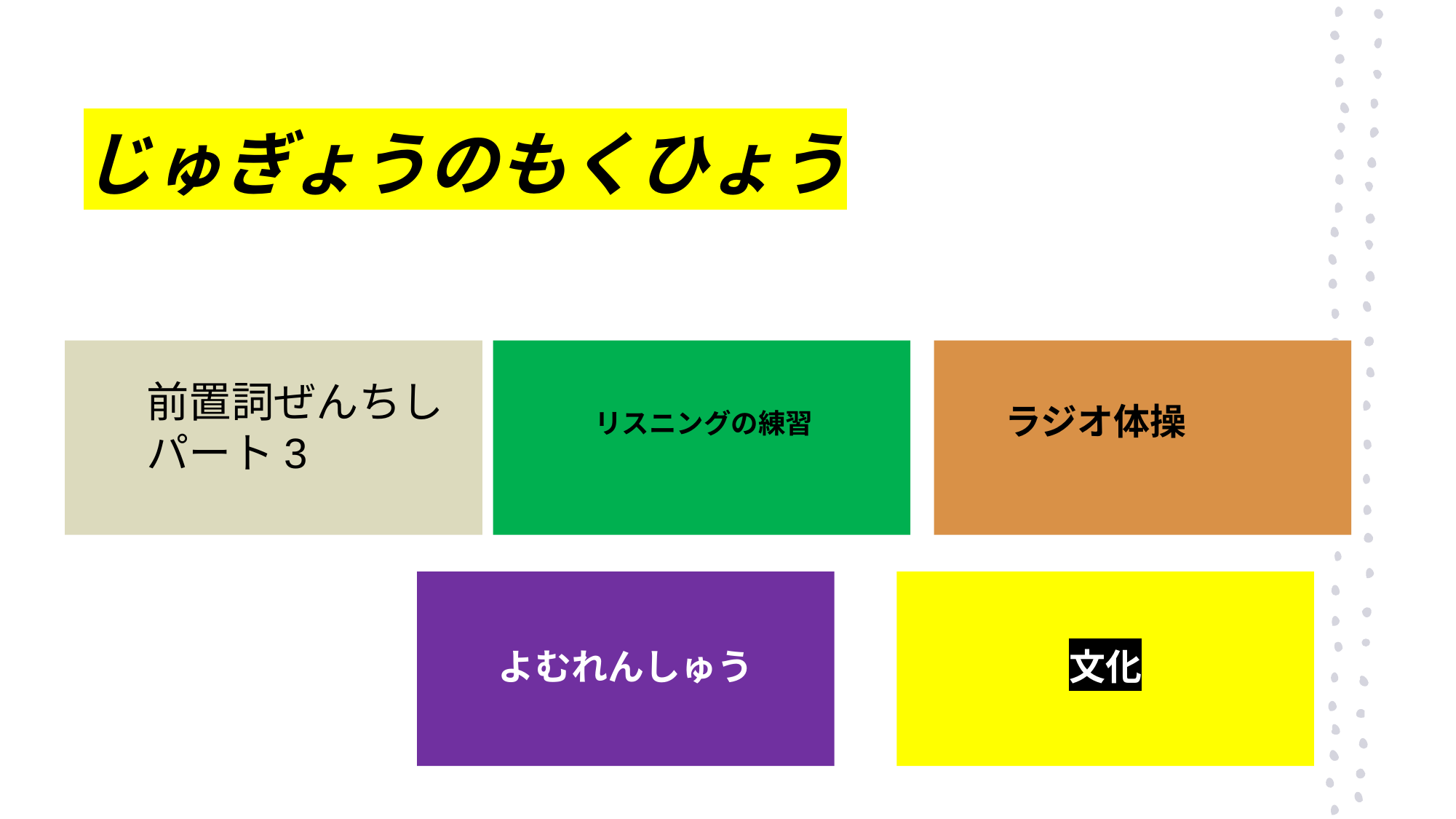

# じゅぎょうのもくひょう

前置詞ぜんちし
パート3
ラジオ体操
リスニングの練習
文化

よむれんしゅう